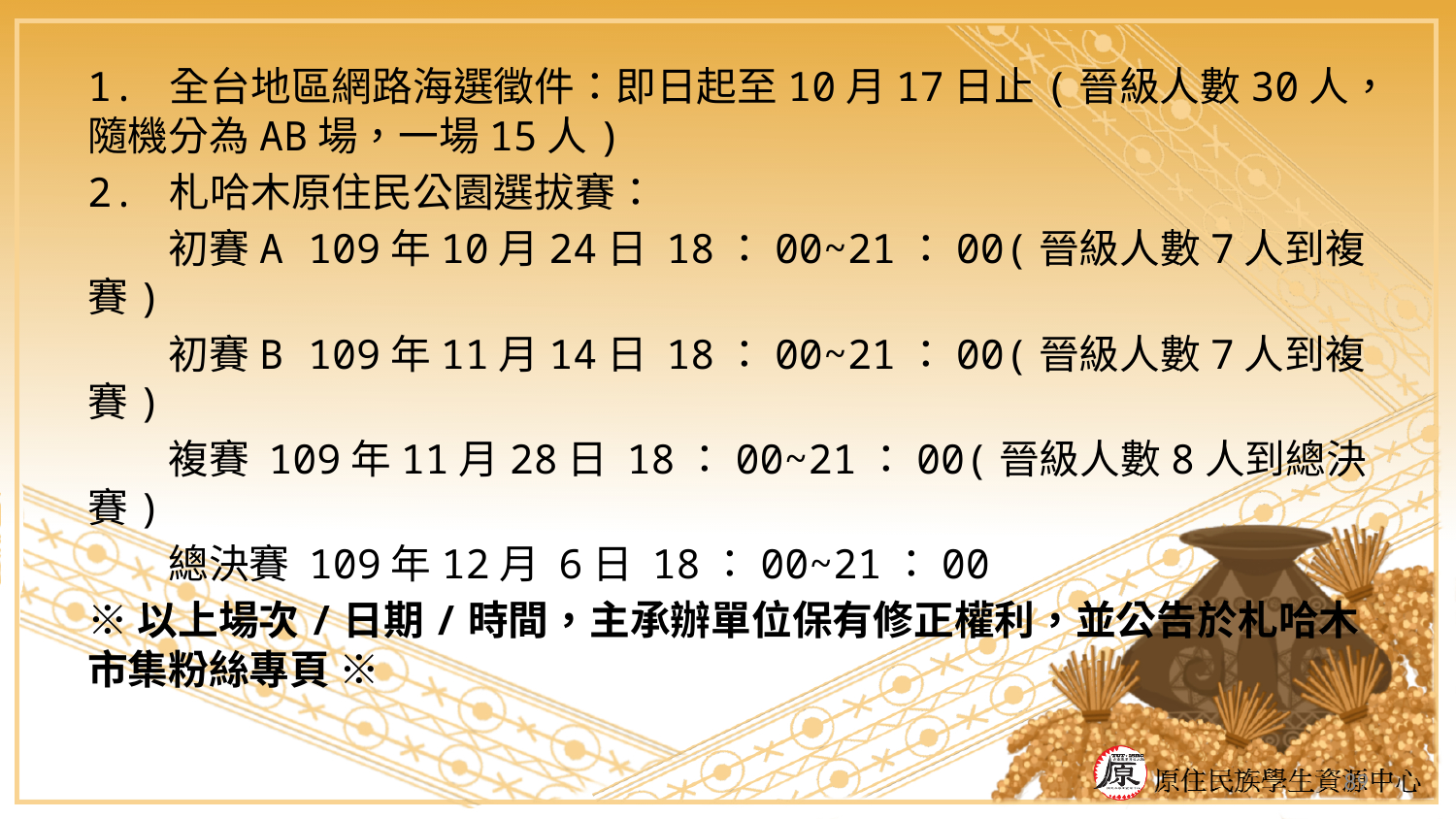

1. 全台地區網路海選徵件：即日起至10月17日止(晉級人數30人，隨機分為AB場，一場15人)
2. 札哈木原住民公園選拔賽：
　　初賽A 109年10月24日 18：00~21：00(晉級人數7人到複賽)
　　初賽B 109年11月14日 18：00~21：00(晉級人數7人到複賽)
　　複賽 109年11月28日 18：00~21：00(晉級人數8人到總決賽)
　　總決賽 109年12月 6日 18：00~21：00
※以上場次/日期/時間，主承辦單位保有修正權利，並公告於札哈木市集粉絲專頁 ※
89